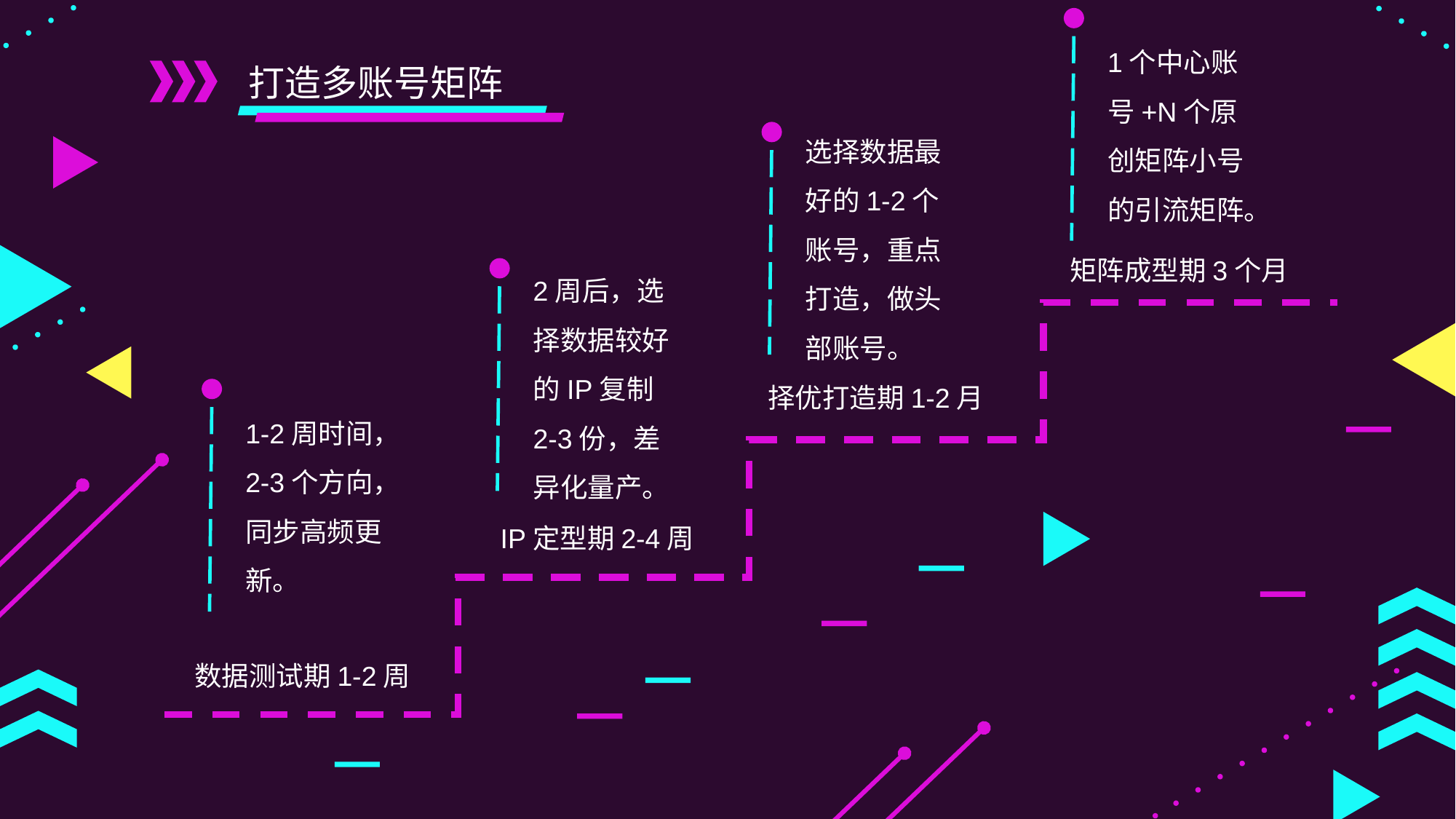

1个中心账号+N个原创矩阵小号的引流矩阵。
打造多账号矩阵

选择数据最好的1-2个账号，重点打造，做头部账号。

矩阵成型期3个月

2周后，选择数据较好的IP复制2-3份，差异化量产。

择优打造期1-2月

1-2周时间，2-3个方向，同步高频更新。

IP定型期2-4周

数据测试期1-2周